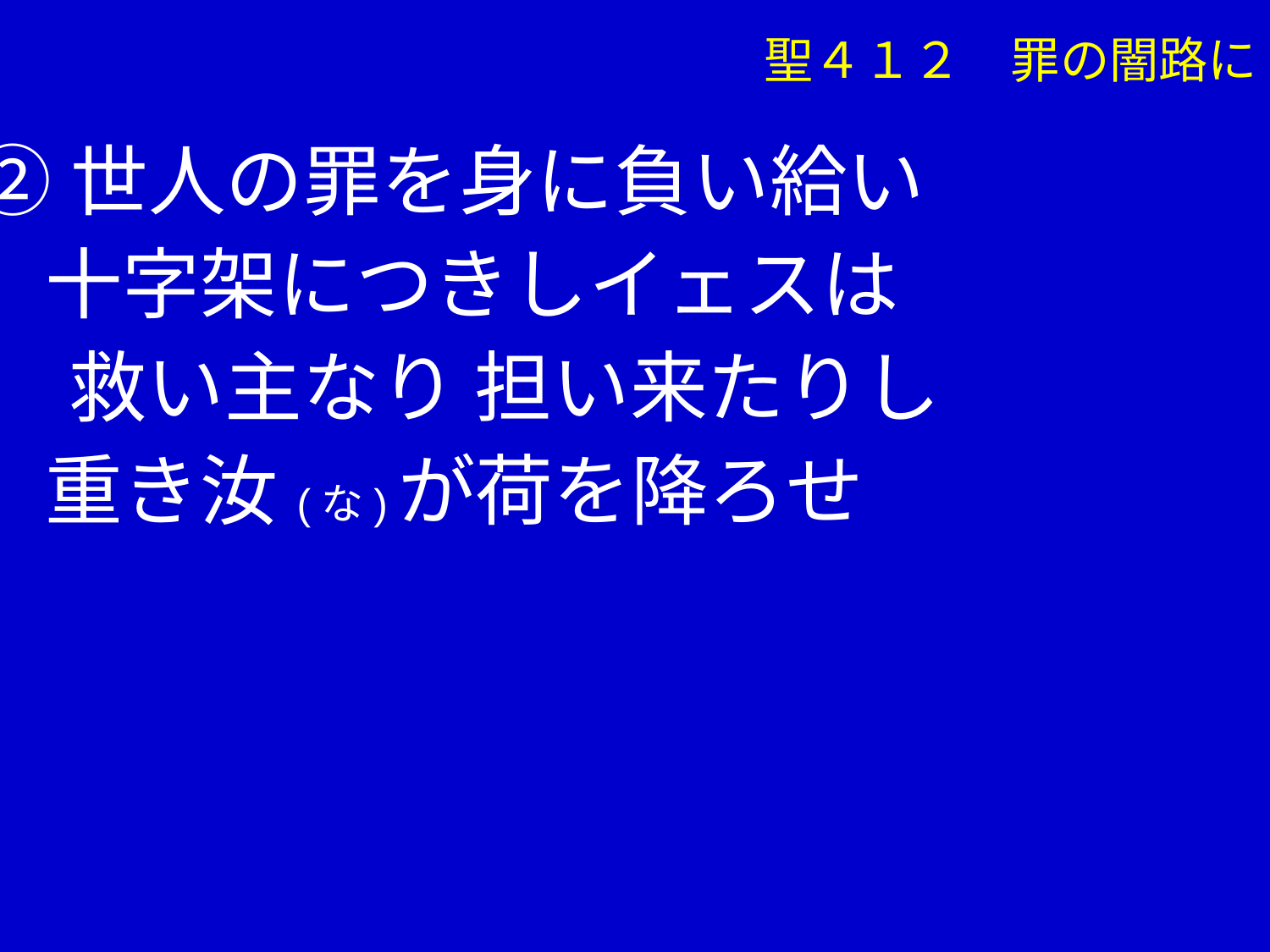

聖４１２　罪の闇路に
②世人の罪を身に負い給い
   十字架につきしイェスは
　 救い主なり 担い来たりし
   重き汝(な)が荷を降ろせ